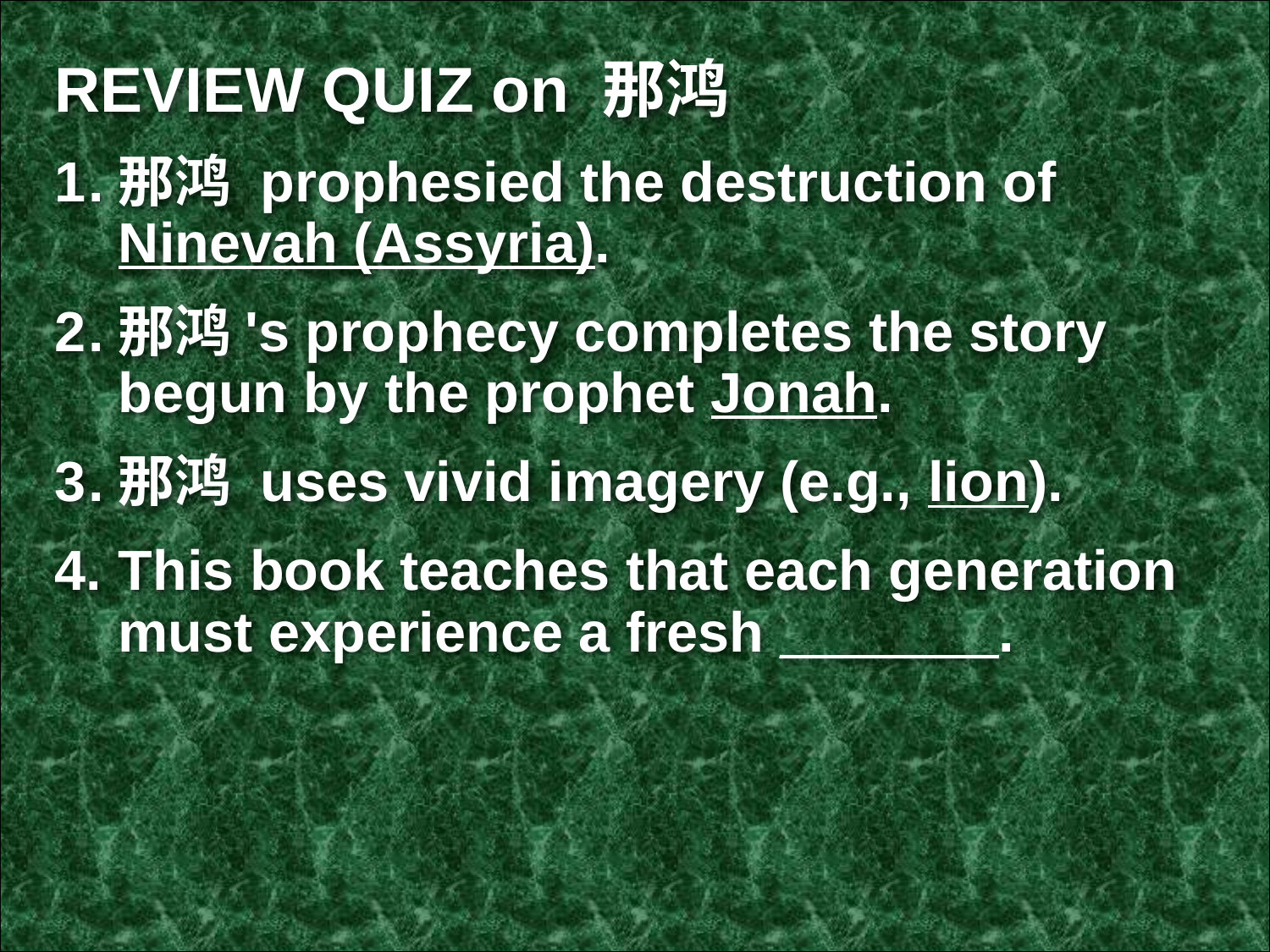

REVIEW QUIZ on 那鸿
那鸿 prophesied the destruction of Ninevah (Assyria).
那鸿's prophecy completes the story begun by the prophet Jonah.
那鸿 uses vivid imagery (e.g., lion).
This book teaches that each generation must experience a fresh _______.